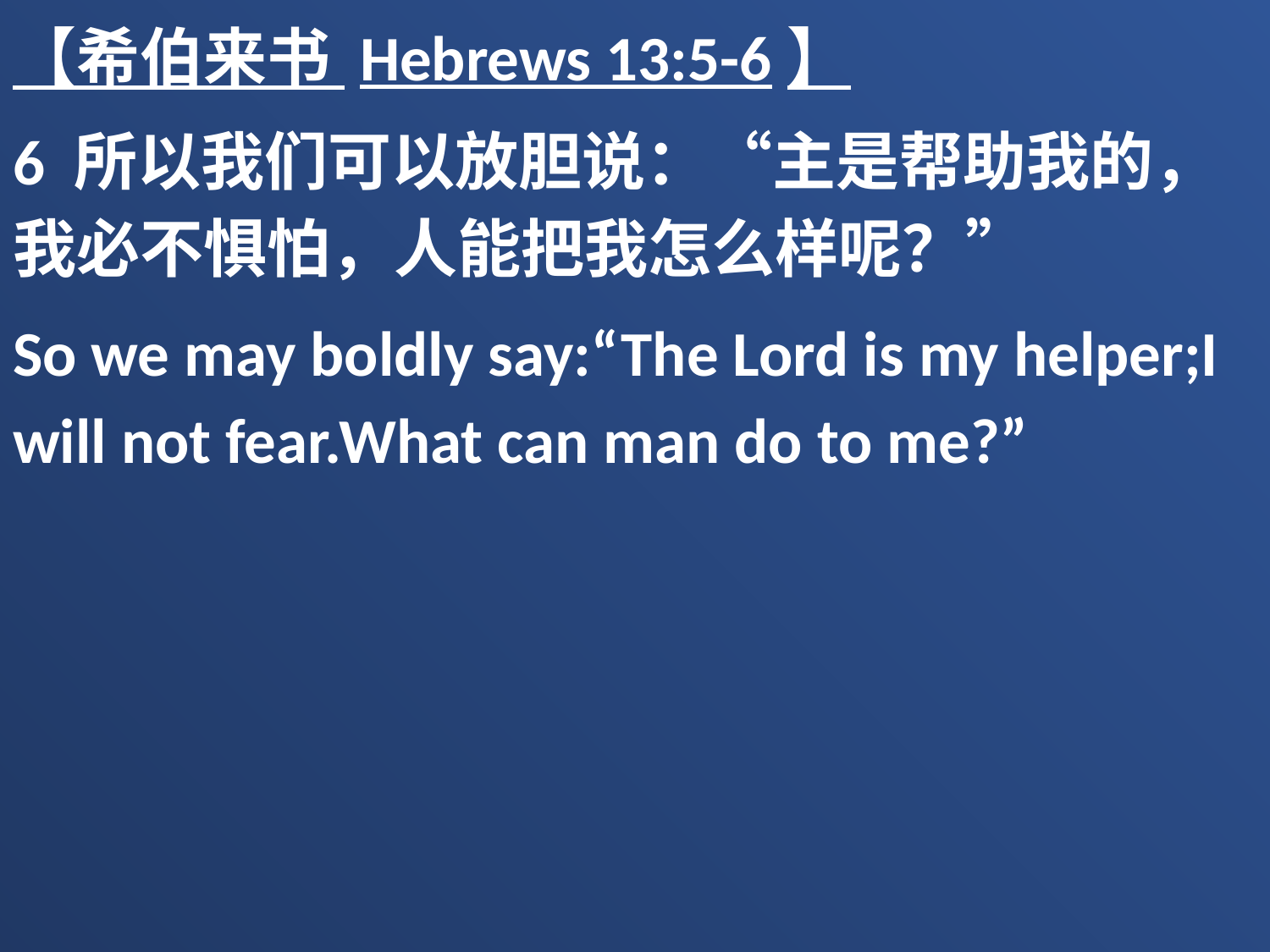

【希伯来书 Hebrews 13:5-6】
6 所以我们可以放胆说：“主是帮助我的，我必不惧怕，人能把我怎么样呢？”
So we may boldly say:“The Lord is my helper;I will not fear.What can man do to me?”